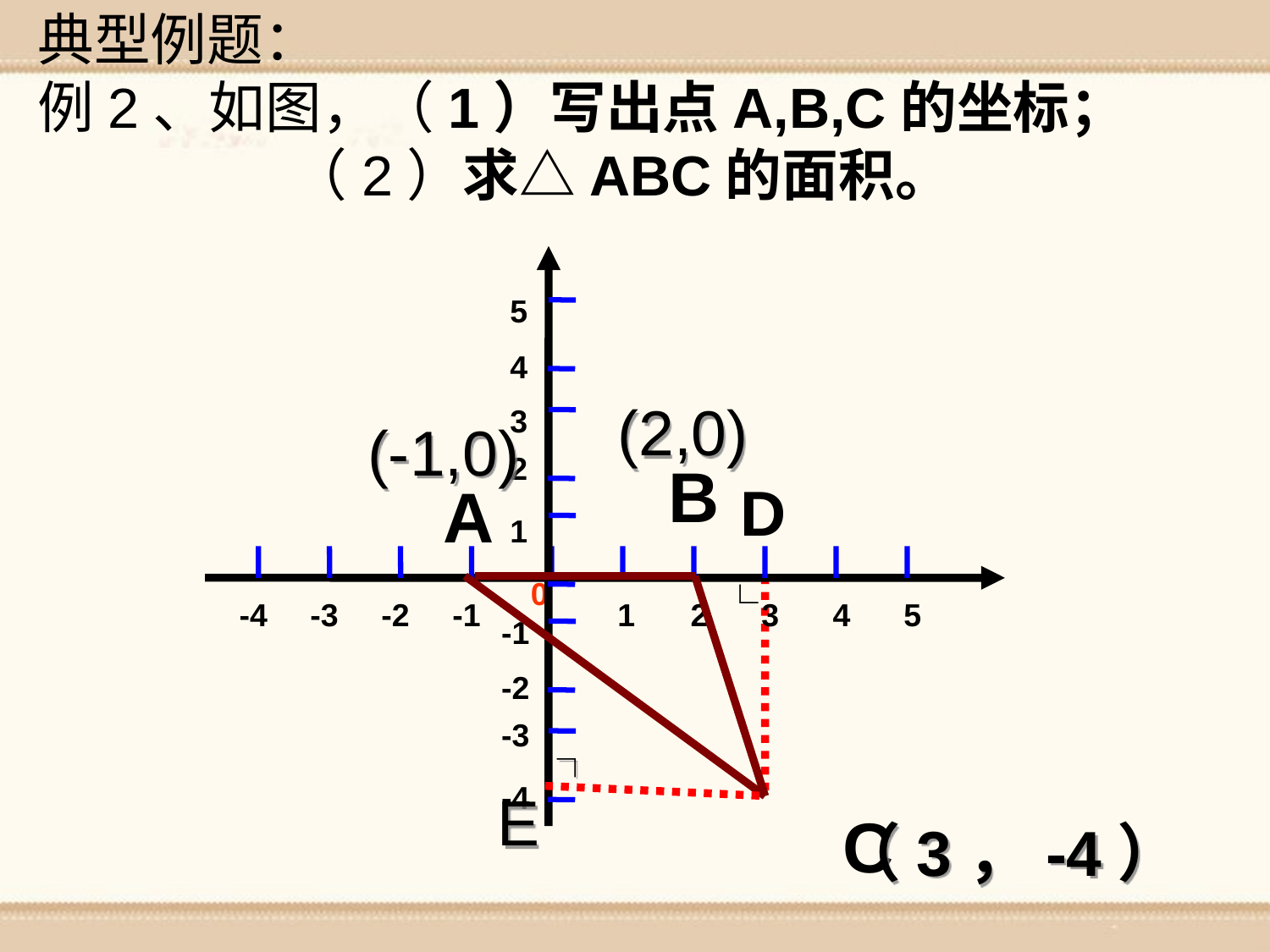

典型例题：
例2、如图，（1）写出点A,B,C的坐标；
                    （2）求△ABC的面积。

5

4
3

2
1

-1

-2
-3

-4
B
A

-4
-3
-2
-1
1
2
3
4
5
0

C
(2,0)
(-1,0)
D
∟

∟
E

（3，-4）